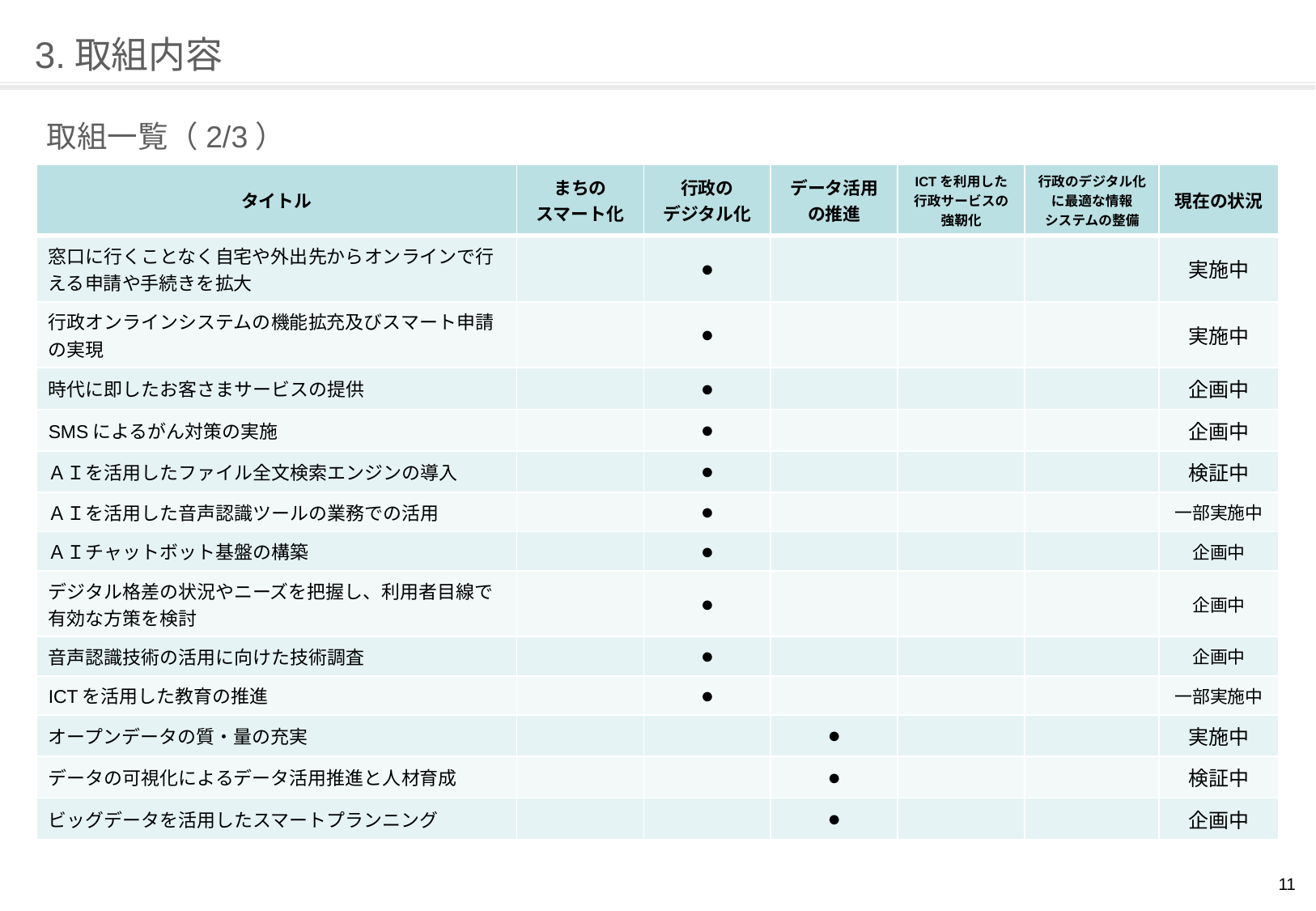

# 3.取組内容
取組一覧（2/3）
| タイトル | まちの スマート化 | 行政の デジタル化 | データ活用の推進 | ICTを利用した 行政サービスの強靭化 | 行政のデジタル化に最適な情報 システムの整備 | 現在の状況 |
| --- | --- | --- | --- | --- | --- | --- |
| 窓口に行くことなく自宅や外出先からオンラインで行える申請や手続きを拡大 |  | ● |  |  |  | 実施中 |
| 行政オンラインシステムの機能拡充及びスマート申請の実現 |  | ● |  |  |  | 実施中 |
| 時代に即したお客さまサービスの提供 |  | ● |  |  |  | 企画中 |
| SMSによるがん対策の実施 |  | ● |  |  |  | 企画中 |
| ＡＩを活用したファイル全文検索エンジンの導入 |  | ● |  |  |  | 検証中 |
| ＡＩを活用した音声認識ツールの業務での活用 |  | ● |  |  |  | 一部実施中 |
| ＡＩチャットボット基盤の構築 |  | ● |  |  |  | 企画中 |
| デジタル格差の状況やニーズを把握し、利用者目線で有効な方策を検討 |  | ● |  |  |  | 企画中 |
| 音声認識技術の活用に向けた技術調査 |  | ● |  |  |  | 企画中 |
| ICTを活用した教育の推進 |  | ● |  |  |  | 一部実施中 |
| オープンデータの質・量の充実 |  |  | ● |  |  | 実施中 |
| データの可視化によるデータ活用推進と人材育成 |  |  | ● |  |  | 検証中 |
| ビッグデータを活用したスマートプランニング |  |  | ● |  |  | 企画中 |

11